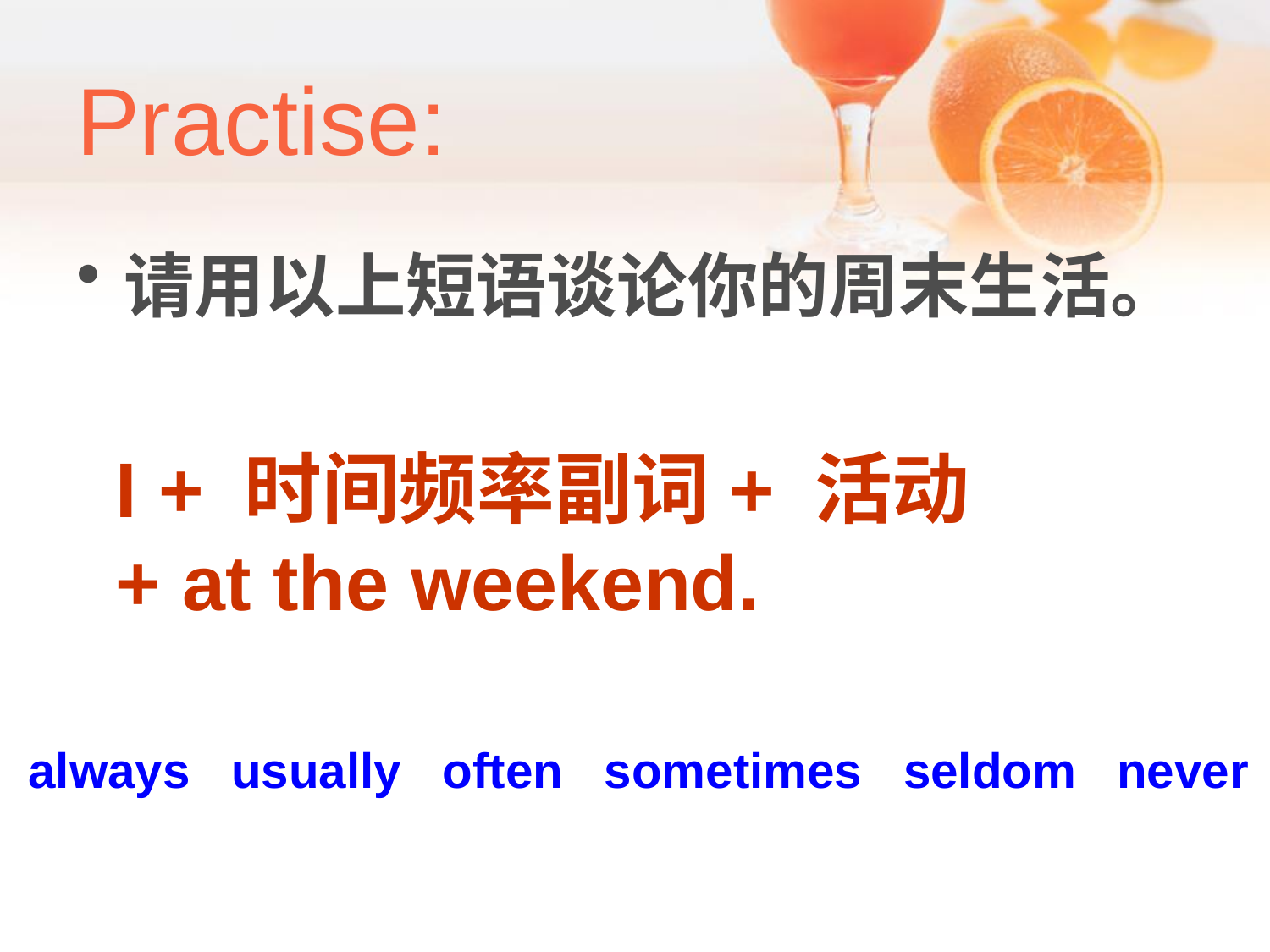

# Practise:
请用以上短语谈论你的周末生活。

I + 时间频率副词+ 活动
+ at the weekend.
always   usually   often   sometimes   seldom   never